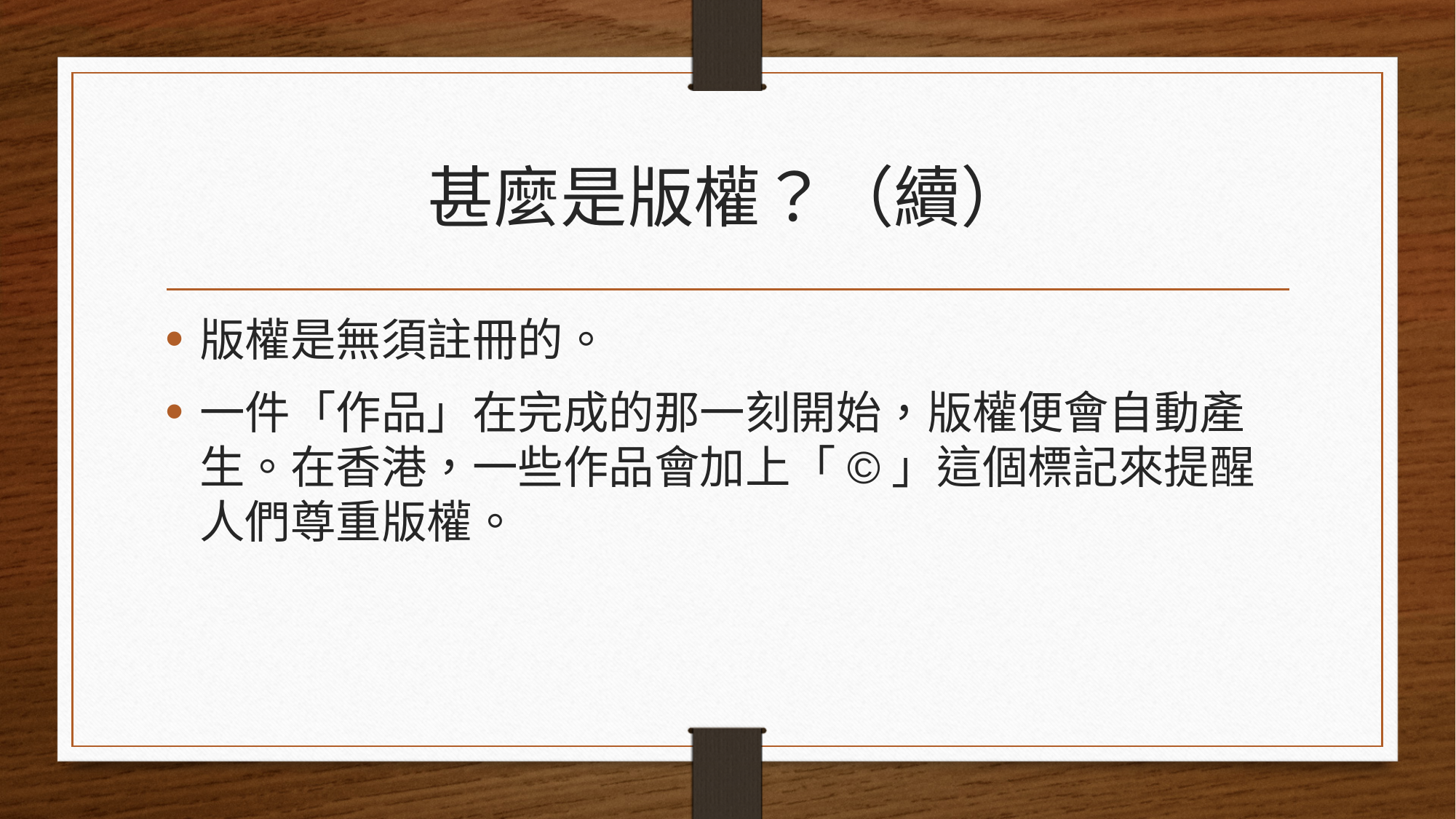

# 甚麼是版權？（續）
版權是無須註冊的。
一件「作品」在完成的那一刻開始，版權便會自動產生。在香港，一些作品會加上「©」這個標記來提醒人們尊重版權。